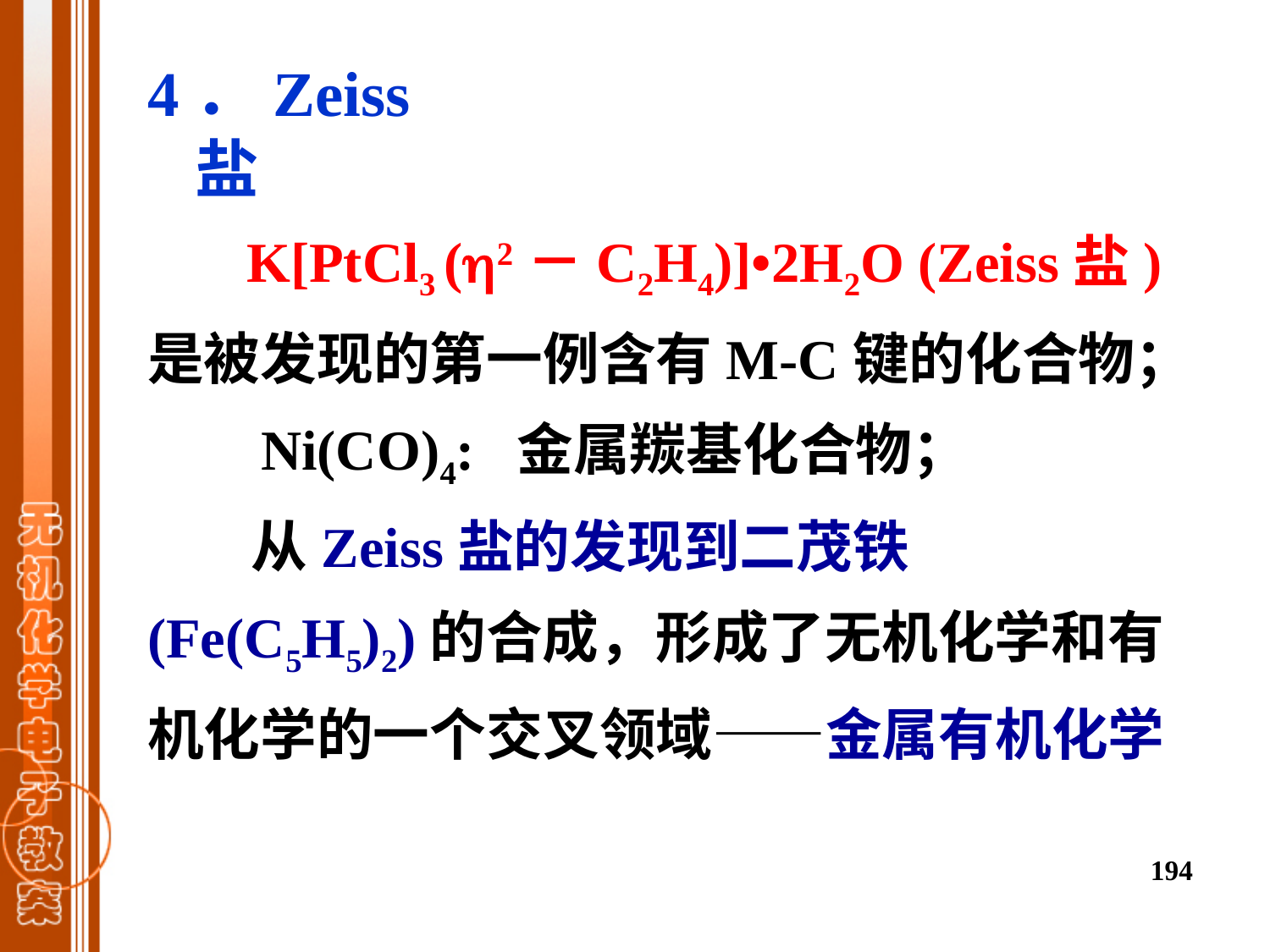

4．Zeiss盐
       K[PtCl3 (η2－C2H4)]•2H2O (Zeiss盐)是被发现的第一例含有M-C键的化合物；
        Ni(CO)4:  金属羰基化合物；
       从Zeiss盐的发现到二茂铁 (Fe(C5H5)2)的合成，形成了无机化学和有机化学的一个交叉领域——金属有机化学
194